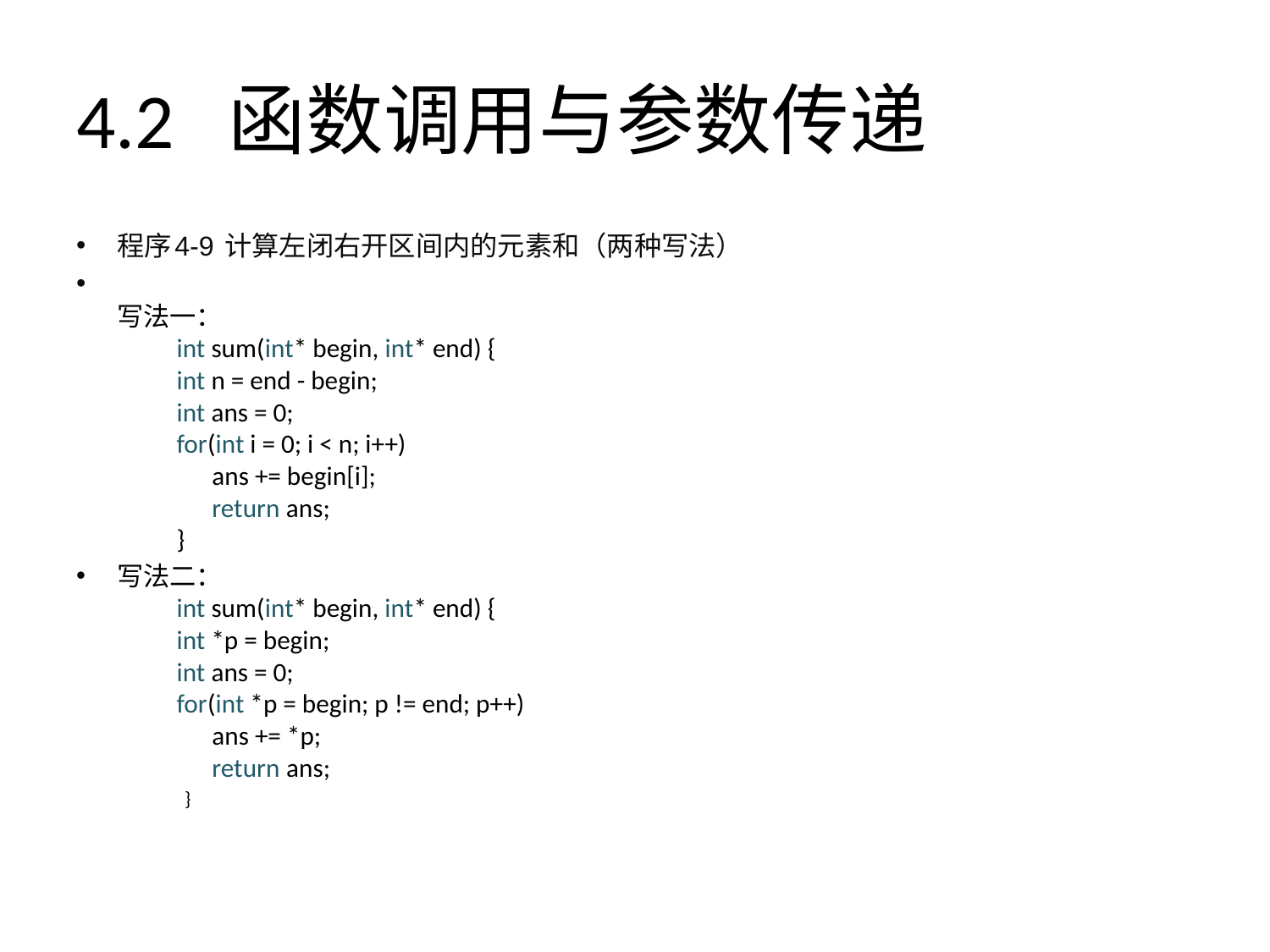

# 4.2  函数调用与参数传递
程序4-9 计算左闭右开区间内的元素和（两种写法）
写法一：
	int sum(int* begin, int* end) {
	int n = end - begin;
	int ans = 0;
	for(int i = 0; i < n; i++)
	      ans += begin[i];
	      return ans;
	}
写法二：
	int sum(int* begin, int* end) {
	int *p = begin;
	int ans = 0;
	for(int *p = begin; p != end; p++)
	      ans += *p;
	      return ans;
}